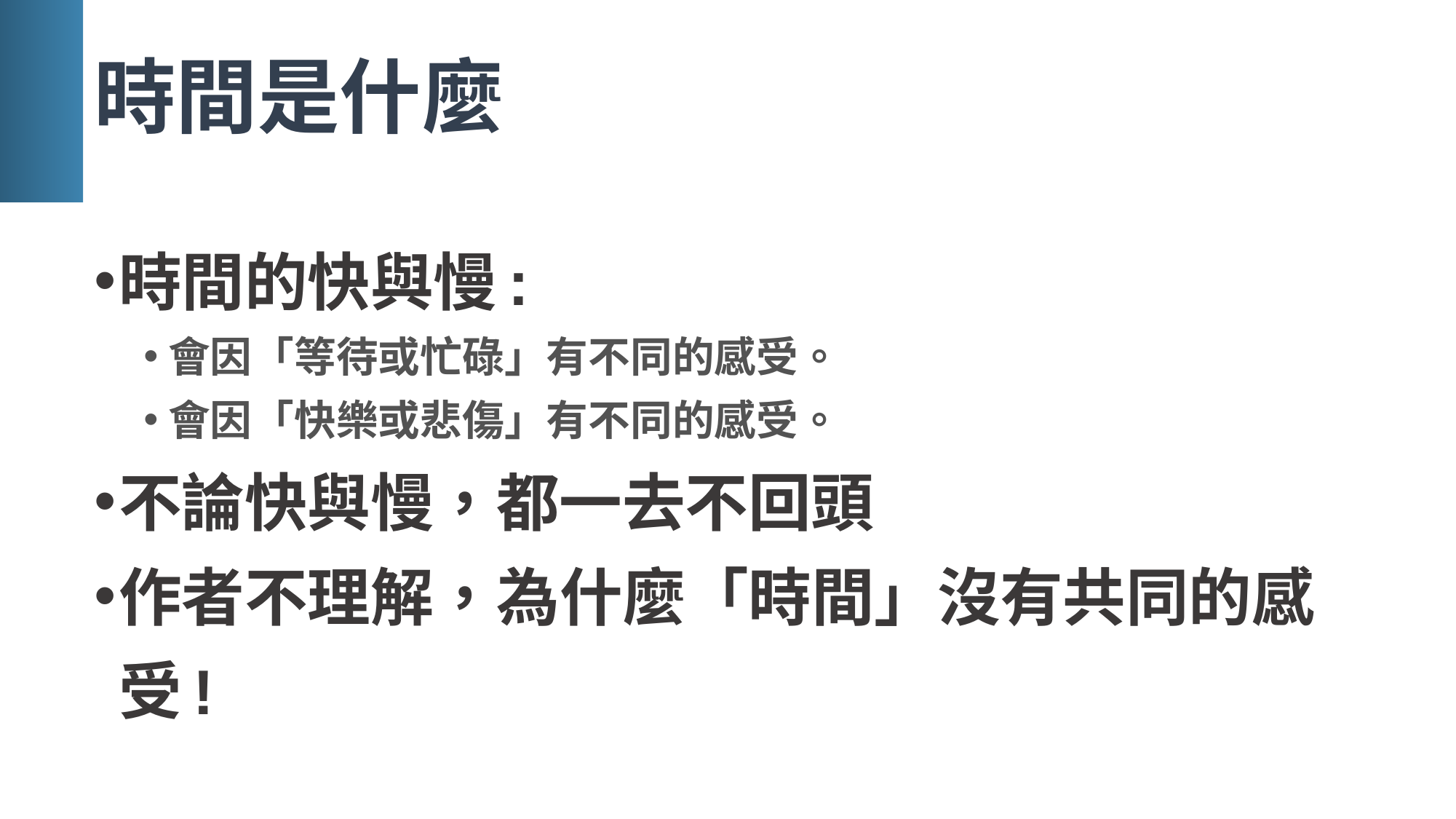

# 時間是什麼
時間的快與慢:
會因「等待或忙碌」有不同的感受。
會因「快樂或悲傷」有不同的感受。
不論快與慢，都一去不回頭
作者不理解，為什麼「時間」沒有共同的感受!